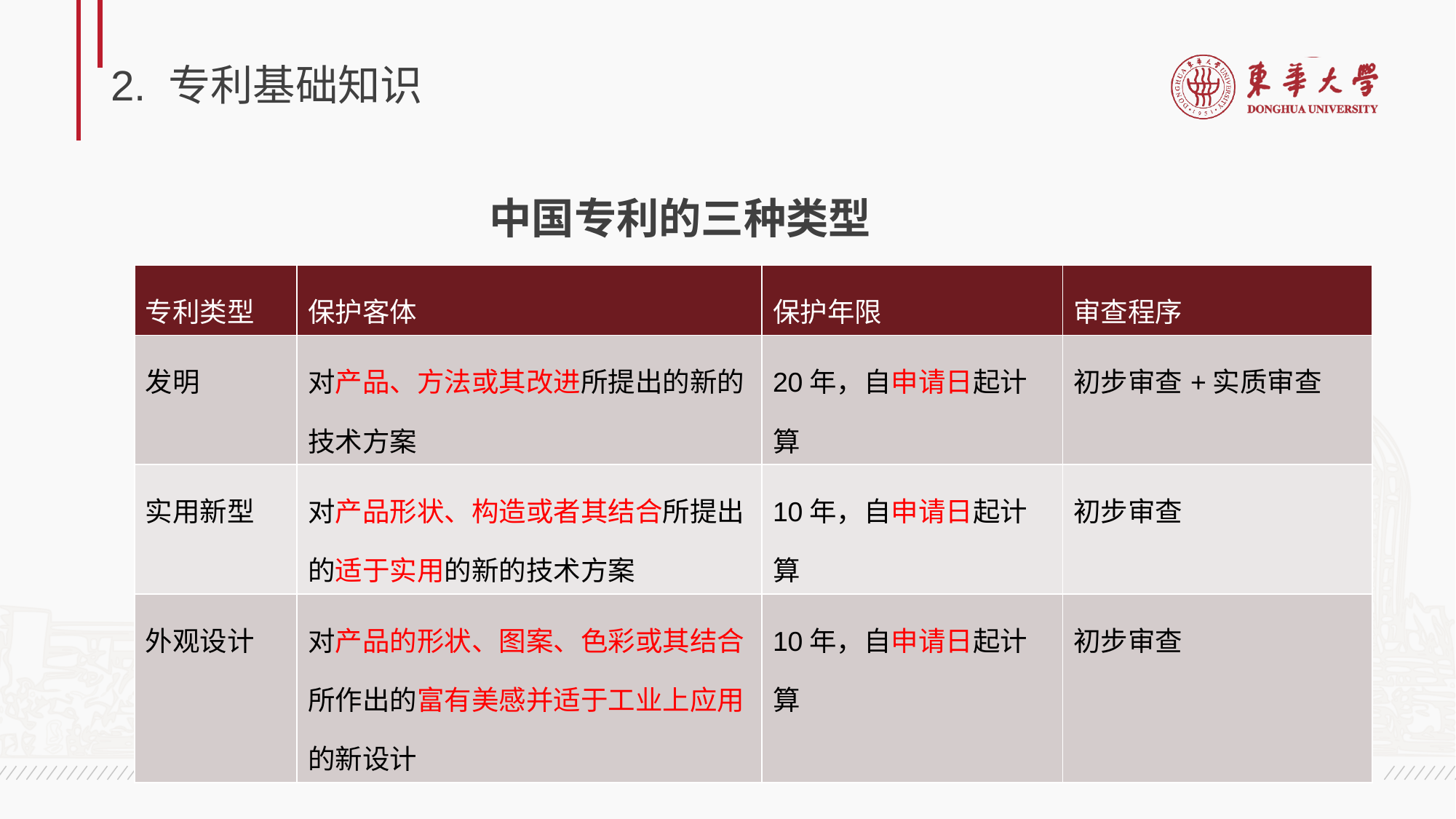

# 2. 专利基础知识
中国专利的三种类型
| 专利类型 | 保护客体 | 保护年限 | 审查程序 |
| --- | --- | --- | --- |
| 发明 | 对产品、方法或其改进所提出的新的技术方案 | 20年，自申请日起计算 | 初步审查+实质审查 |
| 实用新型 | 对产品形状、构造或者其结合所提出的适于实用的新的技术方案 | 10年，自申请日起计算 | 初步审查 |
| 外观设计 | 对产品的形状、图案、色彩或其结合所作出的富有美感并适于工业上应用的新设计 | 10年，自申请日起计算 | 初步审查 |